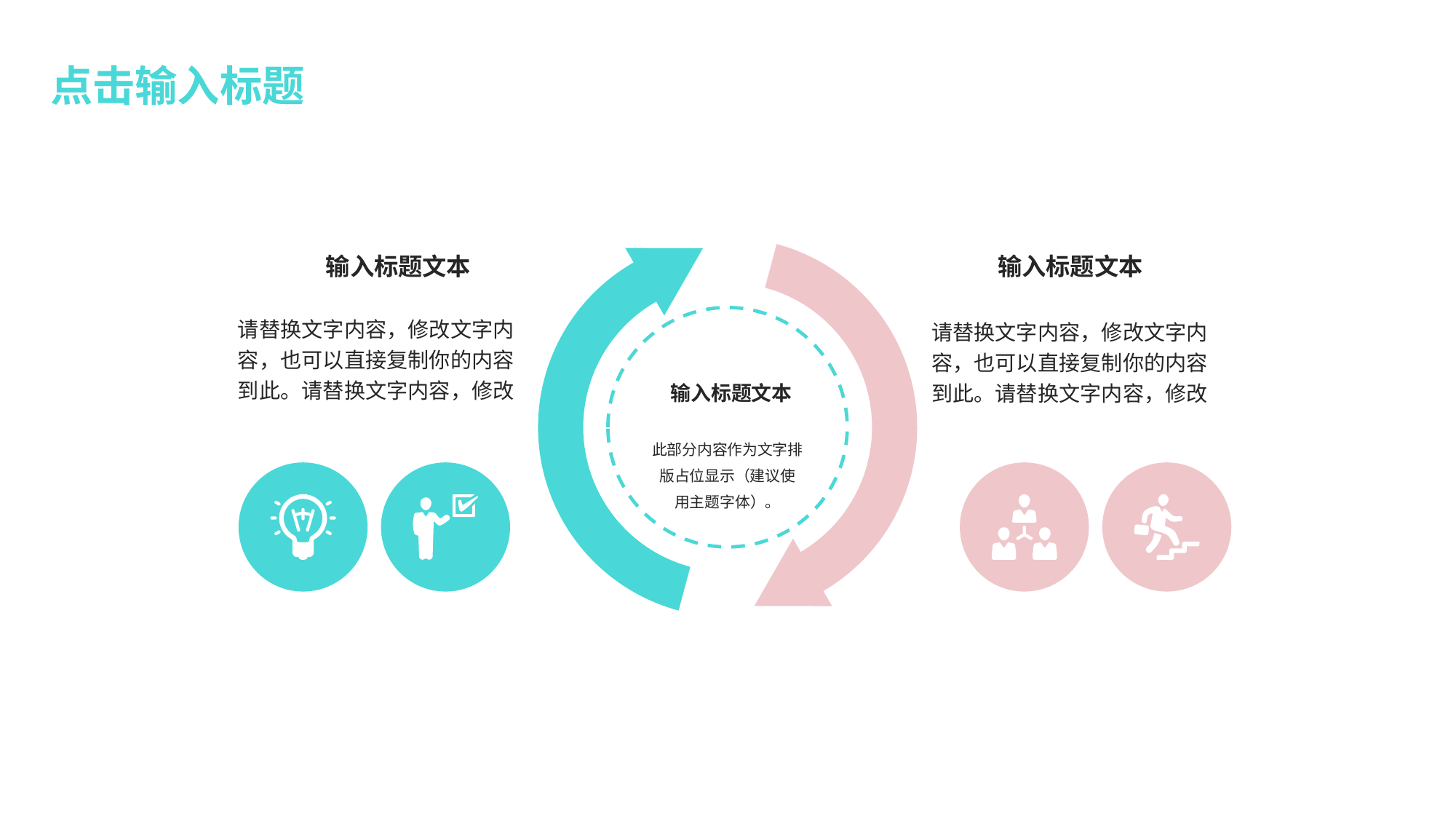

点击输入标题

输入标题文本
输入标题文本

请替换文字内容，修改文字内容，也可以直接复制你的内容到此。请替换文字内容，修改
此部分内容作为文字排
版占位显示（建议使
用主题字体）。
请替换文字内容，修改文字内容，也可以直接复制你的内容到此。请替换文字内容，修改
输入标题文本